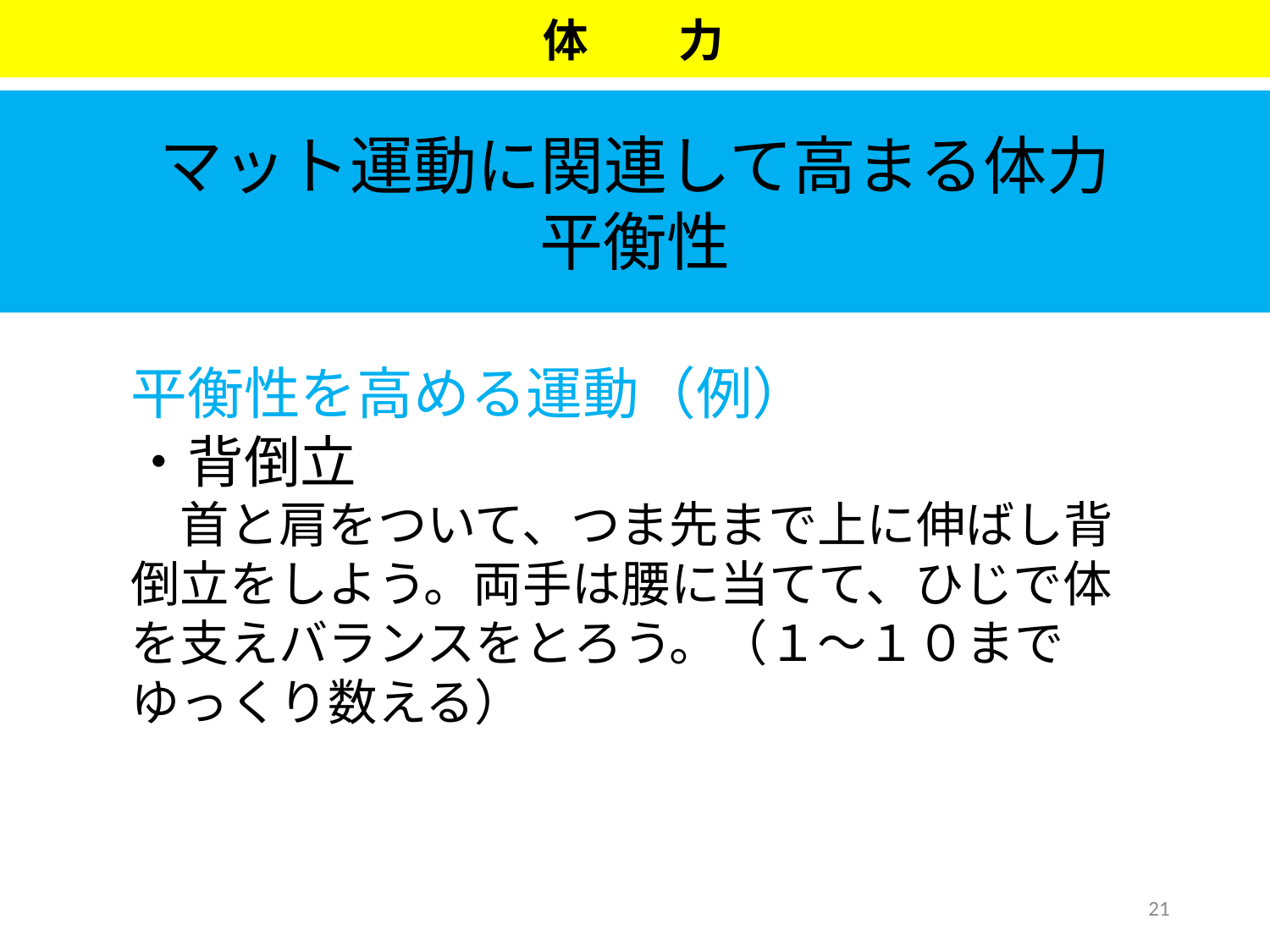

体　　力
マット運動に関連して高まる体力
平衡性

平衡性を高める運動（例）
・背倒立
　首と肩をついて、つま先まで上に伸ばし背倒立をしよう。両手は腰に当てて、ひじで体を支えバランスをとろう。（１～１０までゆっくり数える）

21